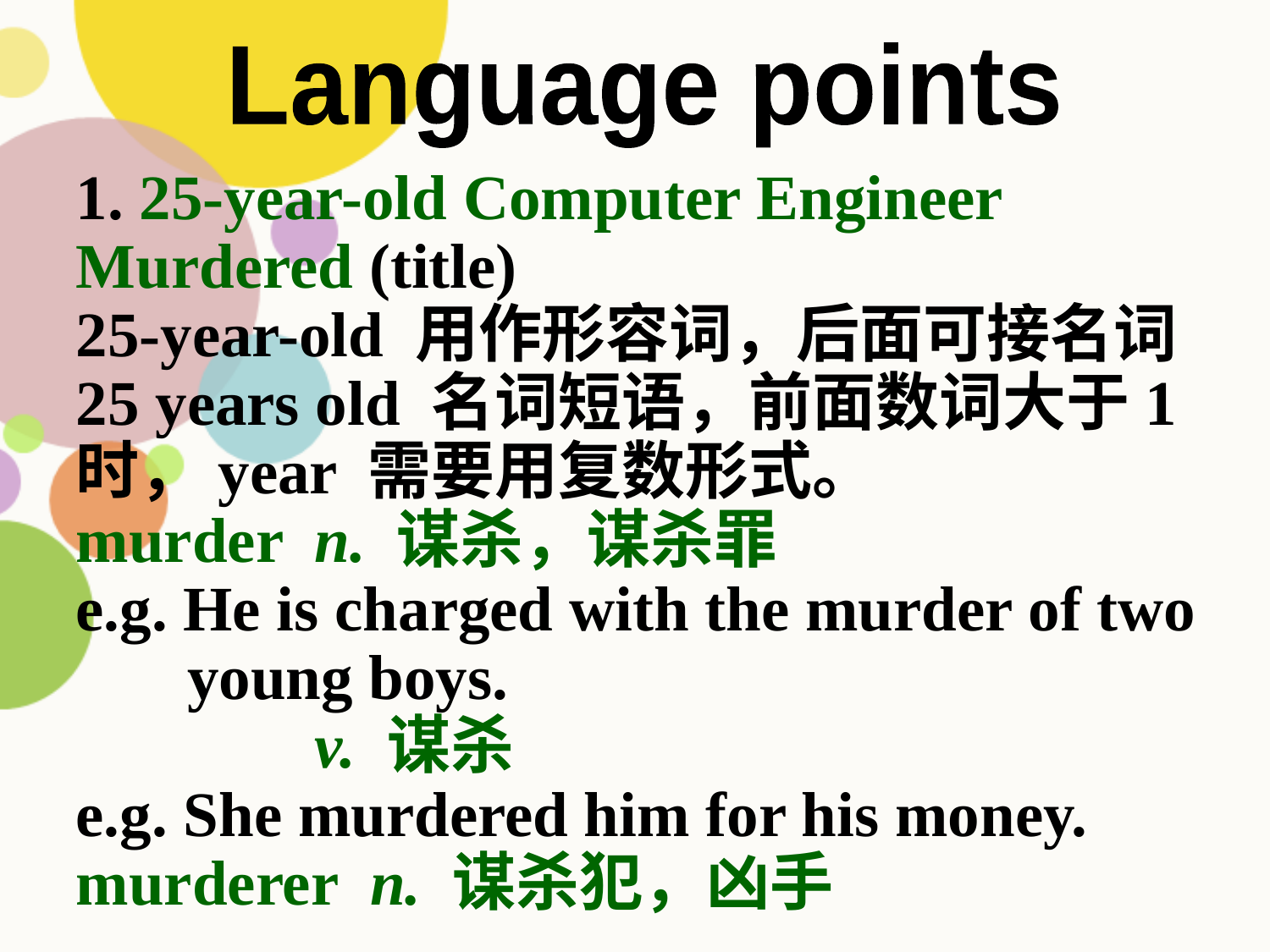

Language points
1. 25-year-old Computer Engineer
Murdered (title)
25-year-old 用作形容词，后面可接名词
25 years old 名词短语，前面数词大于1时，year 需要用复数形式。
murder  n. 谋杀，谋杀罪
e.g. He is charged with the murder of two
       young boys.
               v. 谋杀
e.g. She murdered him for his money.
murderer  n. 谋杀犯，凶手